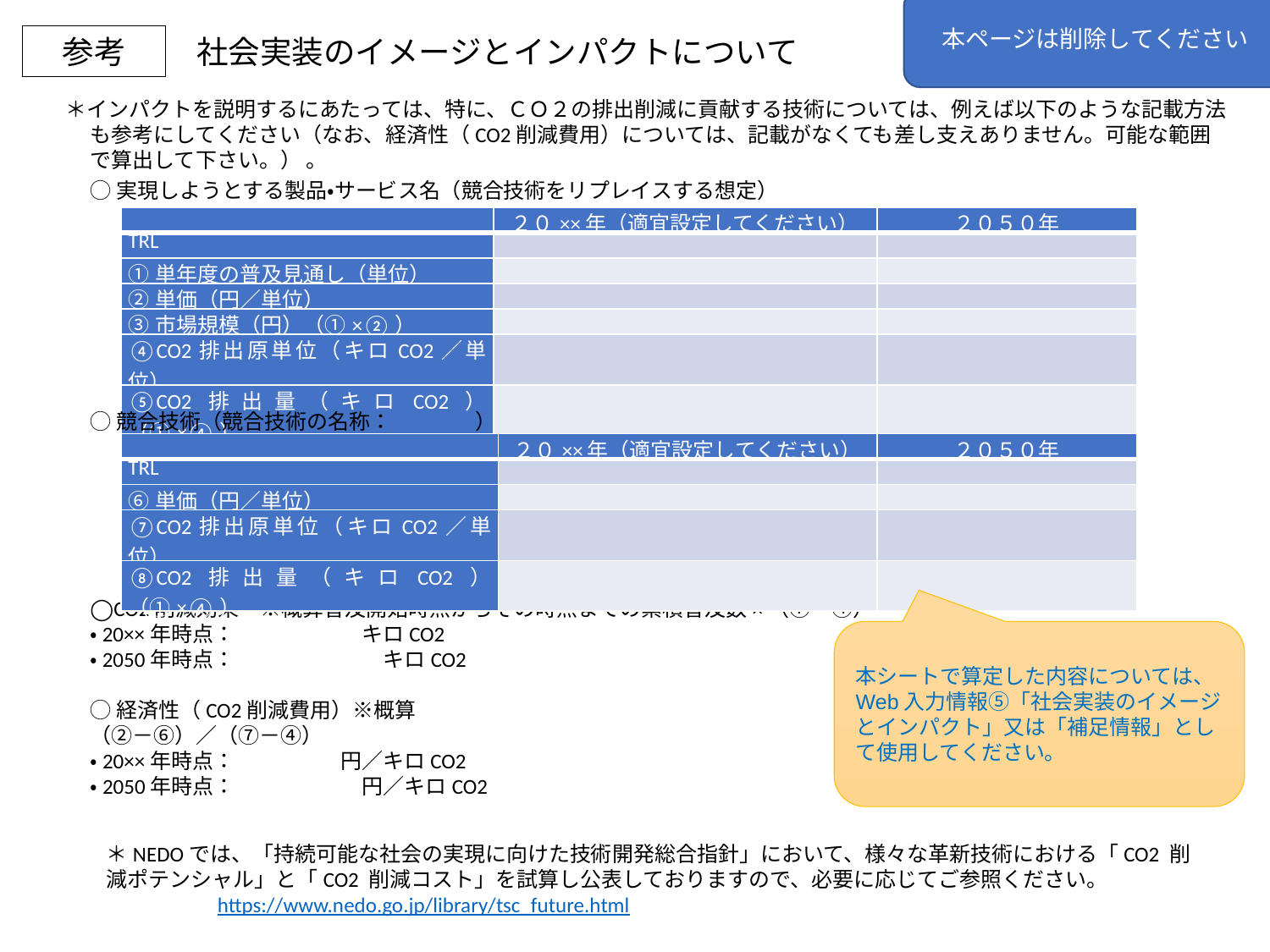

本ページは削除してください
参考
社会実装のイメージとインパクトについて
＊インパクトを説明するにあたっては、特に、ＣＯ２の排出削減に貢献する技術については、例えば以下のような記載方法も参考にしてください（なお、経済性（CO2削減費用）については、記載がなくても差し支えありません。可能な範囲で算出して下さい。） 。
◯実現しようとする製品・サービス名（競合技術をリプレイスする想定）
|  | ２０××年（適宜設定してください） | ２０５０年 |
| --- | --- | --- |
| TRL |  |  |
| ①単年度の普及見通し（単位） |  |  |
| ②単価（円／単位） |  |  |
| ③市場規模（円）（①×②） |  |  |
| ④CO2排出原単位（キロCO2／単位） |  |  |
| ⑤CO2排出量（キロCO2）（①×④） |  |  |
◯競合技術（競合技術の名称：　　　　）
|  | ２０××年（適宜設定してください） | ２０５０年 |
| --- | --- | --- |
| TRL |  |  |
| ⑥単価（円／単位） |  |  |
| ⑦CO2排出原単位（キロCO2／単位） |  |  |
| ⑧CO2排出量（キロCO2）（①×④） |  |  |
◯CO2削減効果　※概算普及開始時点からその時点までの累積普及数×（⑦－④）
・20××年時点：　　　　　　キロCO2
・2050年時点：　　　　　　　キロCO2
本シートで算定した内容については、Web入力情報⑤「社会実装のイメージとインパクト」又は「補足情報」として使用してください。
◯経済性（CO2削減費用）※概算
（②－⑥）／（⑦－④）
・20××年時点：　　　　　円／キロCO2
・2050年時点：　　　　　　円／キロCO2
＊NEDOでは、「持続可能な社会の実現に向けた技術開発総合指針」において、様々な革新技術における「CO2 削減ポテンシャル」と「CO2 削減コスト」を試算し公表しておりますので、必要に応じてご参照ください。
　　　　　https://www.nedo.go.jp/library/tsc_future.html